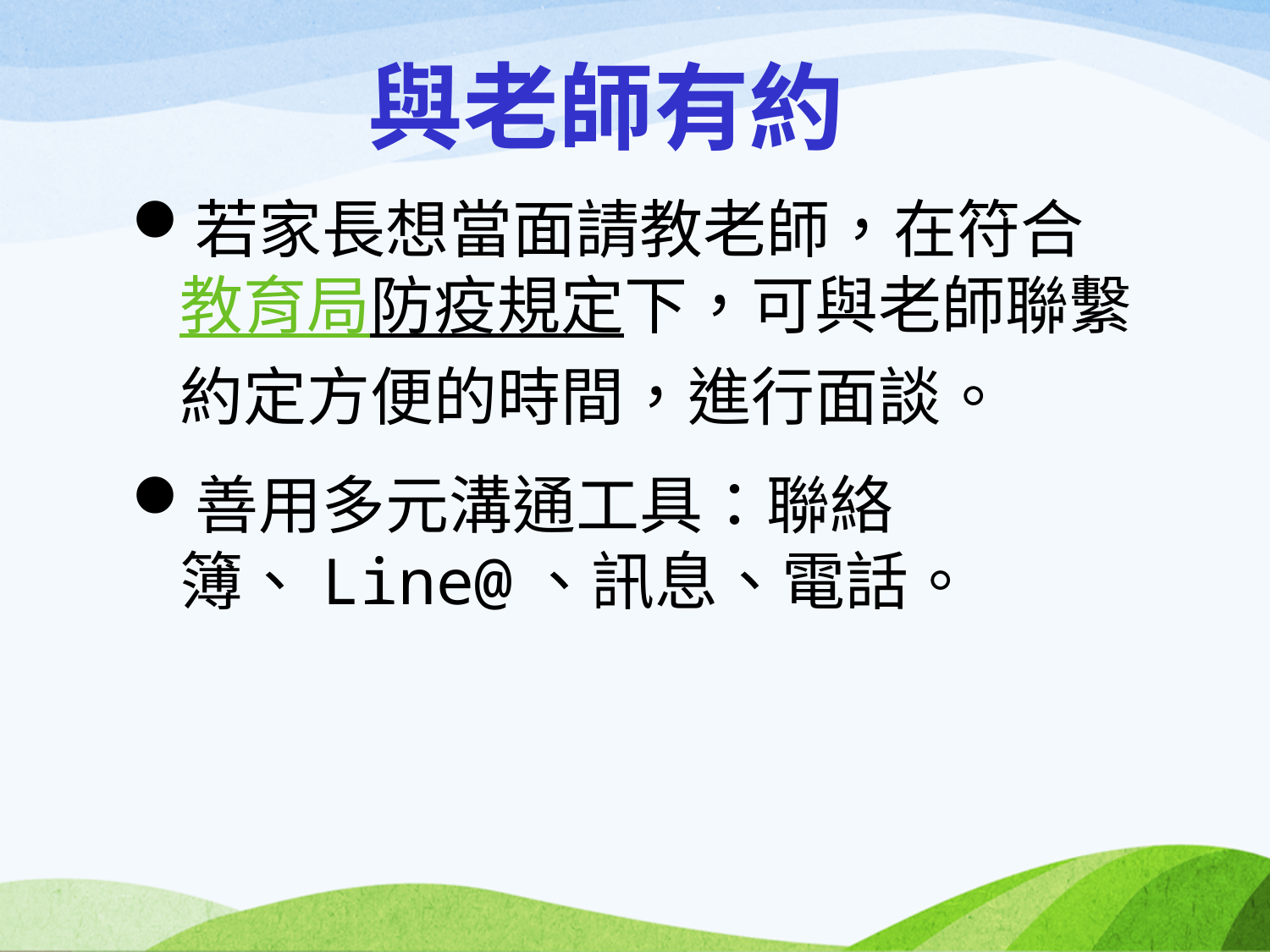

# 與老師有約
若家長想當面請教老師，在符合教育局防疫規定下，可與老師聯繫約定方便的時間，進行面談。
善用多元溝通工具：聯絡簿、Line@、訊息、電話。